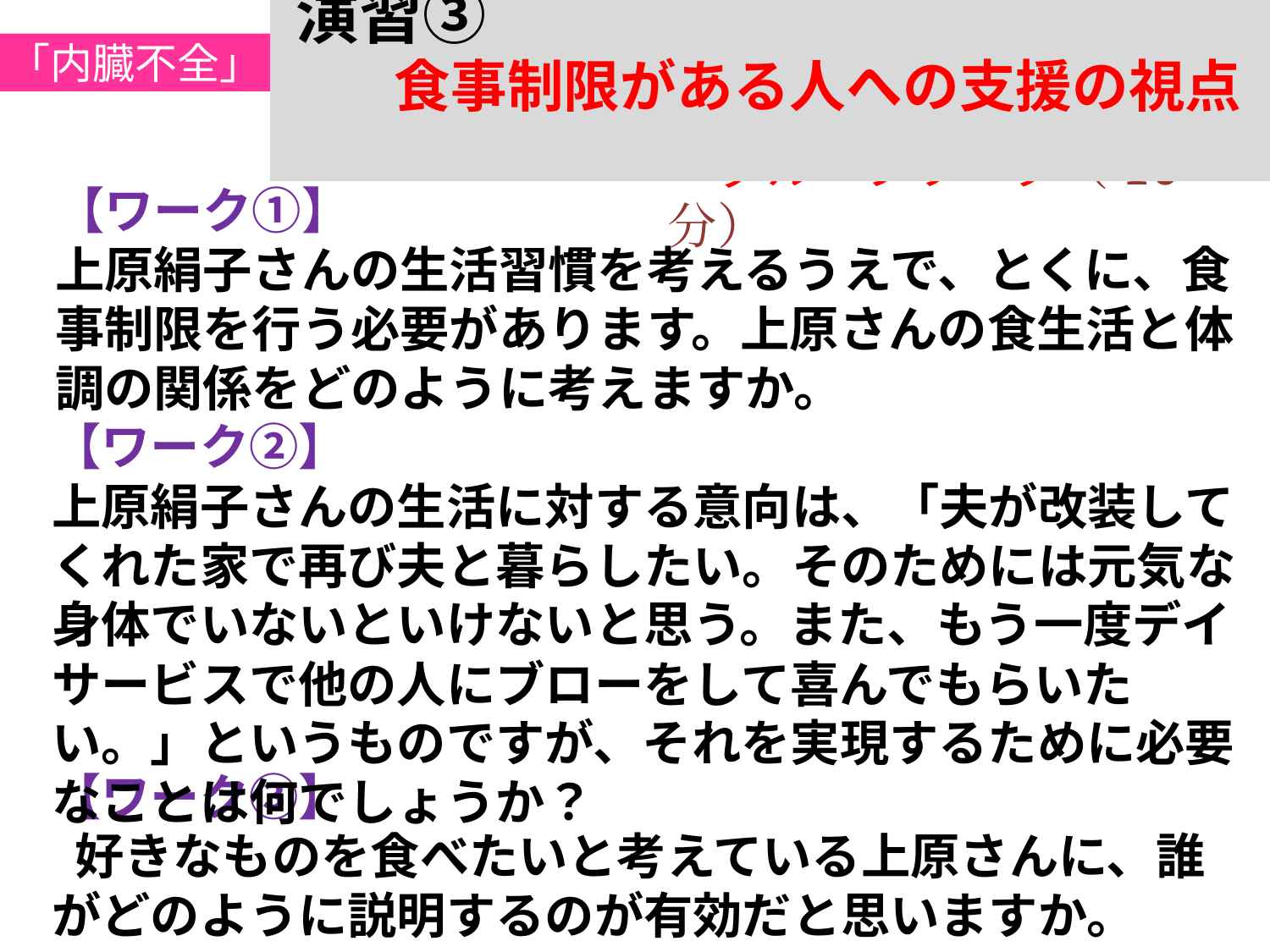

「内臓不全」
演習➂
　　食事制限がある人への支援の視点

　グループワーク（10分）
【ワーク①】
上原絹子さんの生活習慣を考えるうえで、とくに、食事制限を行う必要があります。上原さんの食生活と体調の関係をどのように考えますか。
【ワーク②】
上原絹子さんの生活に対する意向は、「夫が改装してくれた家で再び夫と暮らしたい。そのためには元気な身体でいないといけないと思う。また、もう一度デイサービスで他の人にブローをして喜んでもらいたい。」というものですが、それを実現するために必要なことは何でしょうか？
【ワーク➂】
 好きなものを食べたいと考えている上原さんに、誰がどのように説明するのが有効だと思いますか。